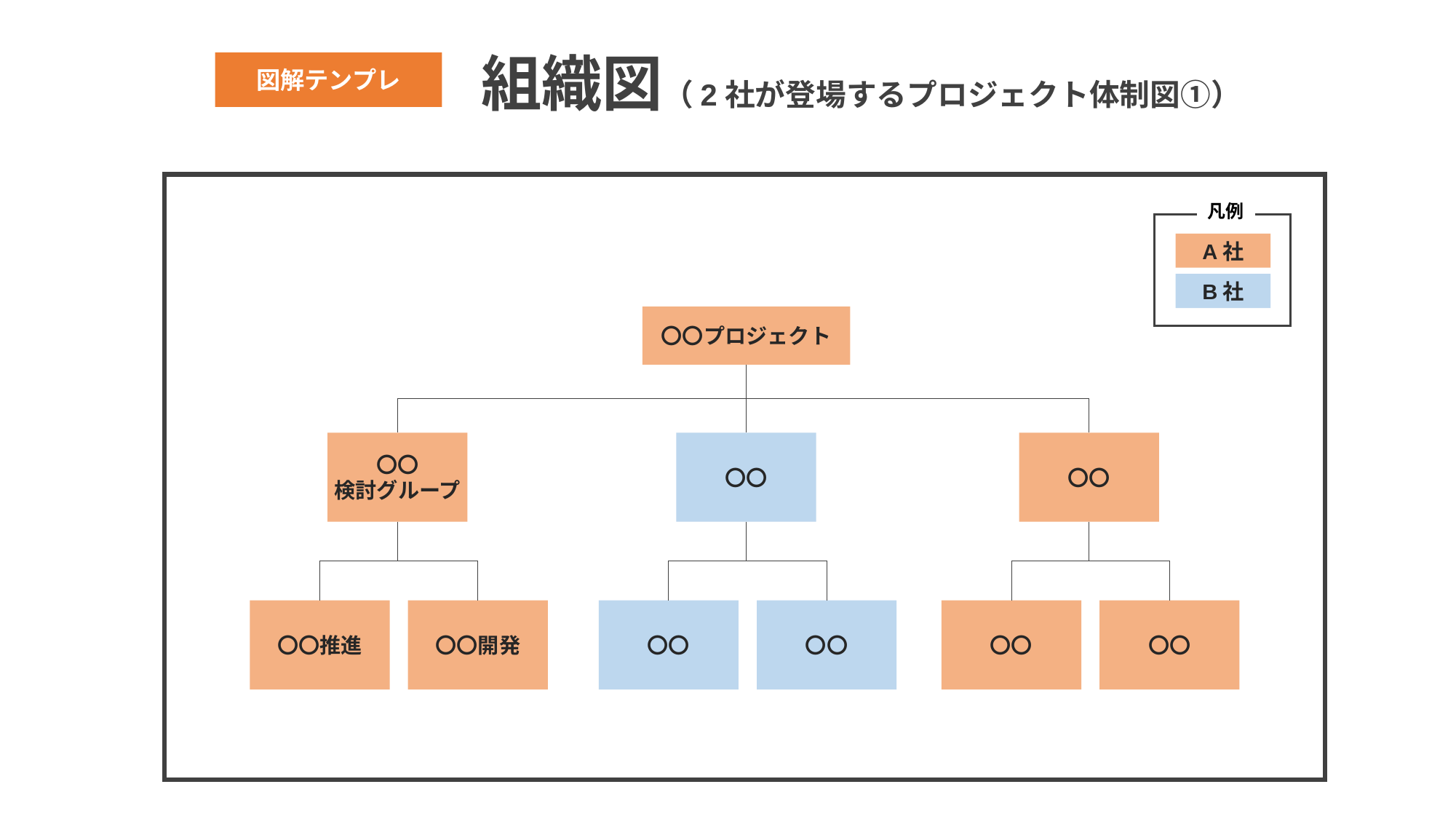

組織図（2社が登場するプロジェクト体制図①）
図解テンプレ

凡例

A社
B社
〇〇プロジェクト
〇〇
検討グループ
〇〇
〇〇
〇〇推進
〇〇開発
〇〇
〇〇
〇〇
〇〇